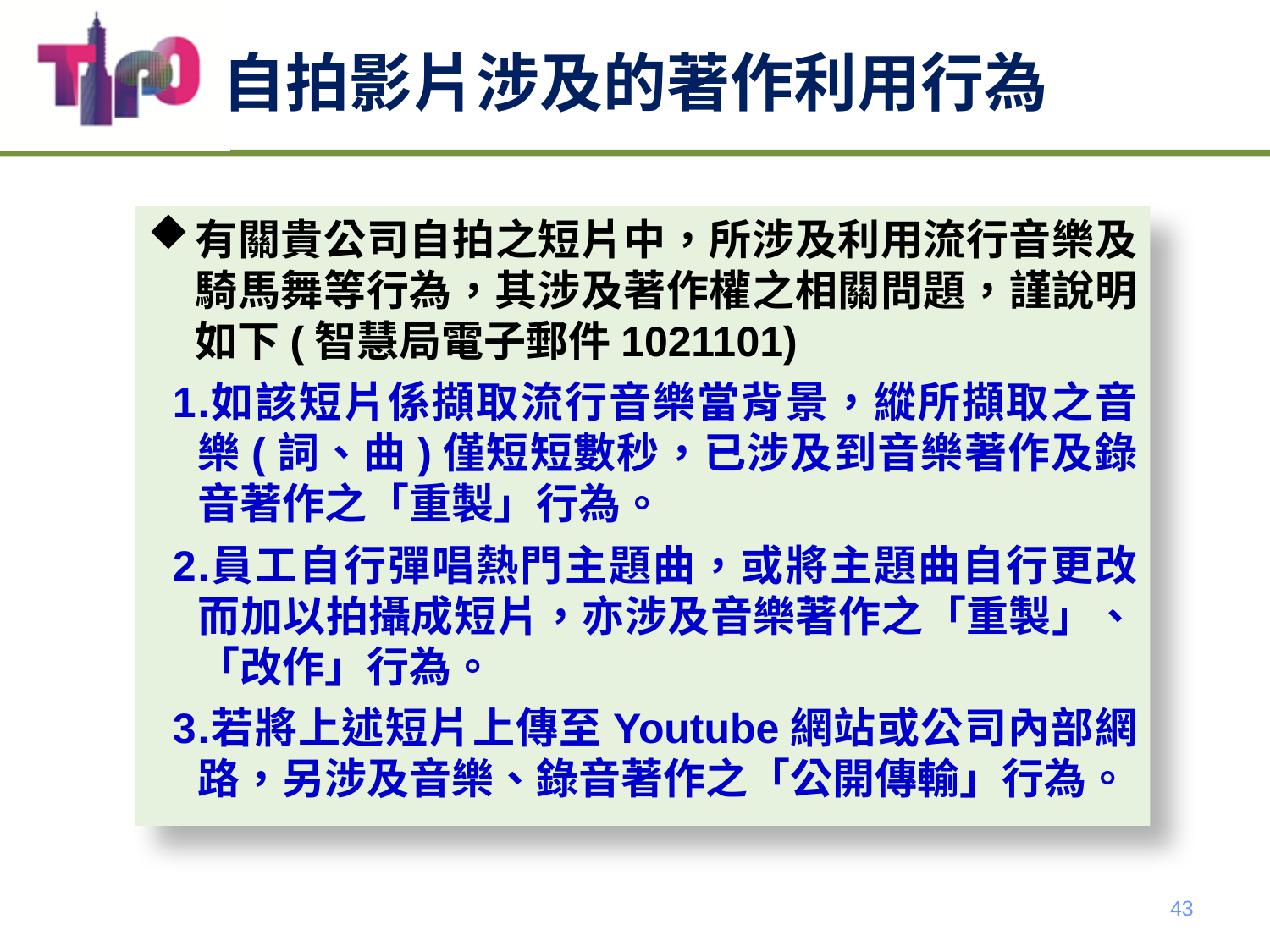

# 自拍影片涉及的著作利用行為
有關貴公司自拍之短片中，所涉及利用流行音樂及騎馬舞等行為，其涉及著作權之相關問題，謹說明如下(智慧局電子郵件1021101)
如該短片係擷取流行音樂當背景，縱所擷取之音樂(詞、曲)僅短短數秒，已涉及到音樂著作及錄音著作之「重製」行為。
員工自行彈唱熱門主題曲，或將主題曲自行更改而加以拍攝成短片，亦涉及音樂著作之「重製」、「改作」行為。
若將上述短片上傳至Youtube網站或公司內部網路，另涉及音樂、錄音著作之「公開傳輸」行為。
43